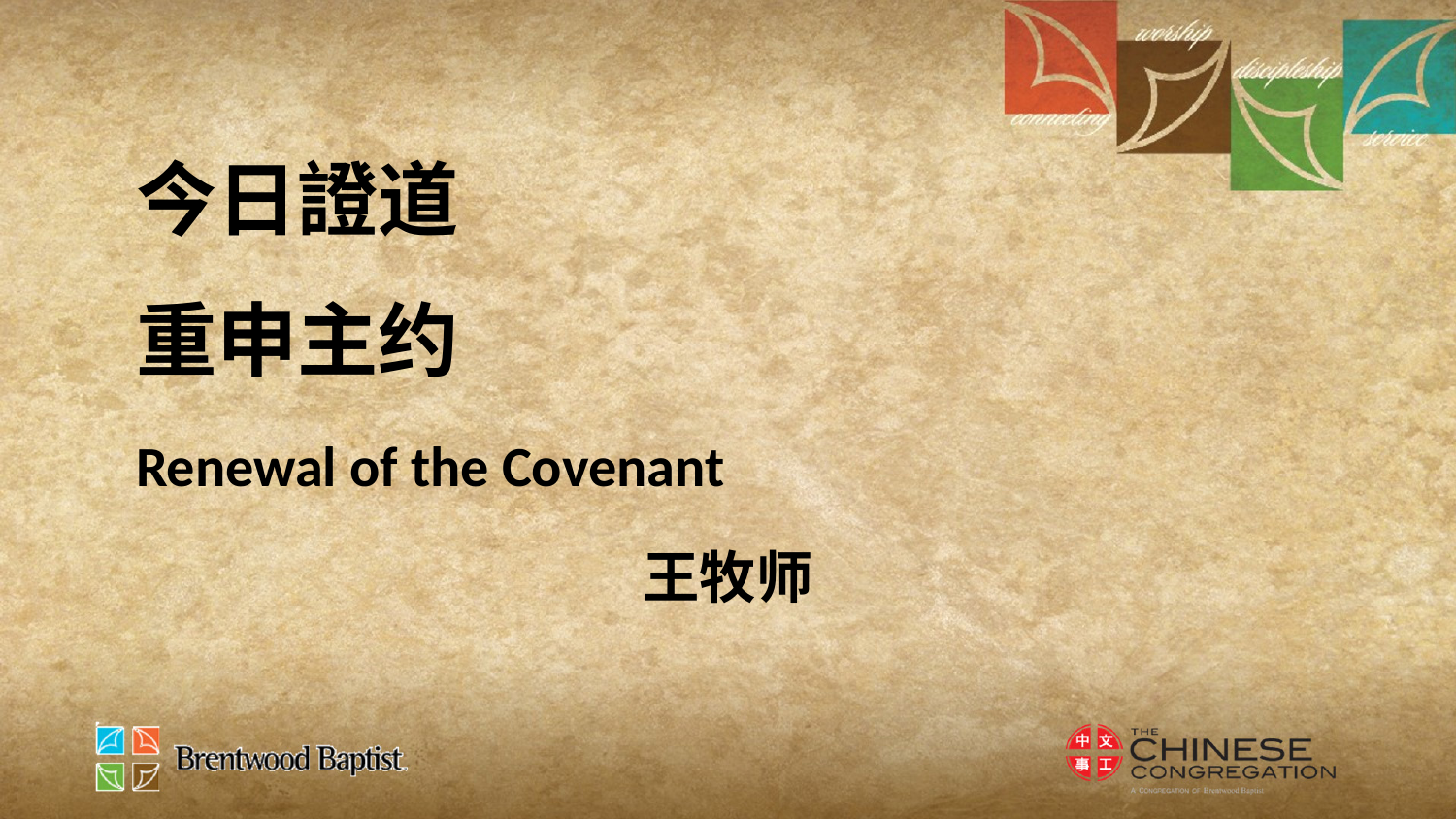

今日證道

重申主约

Renewal of the Covenant

王牧师